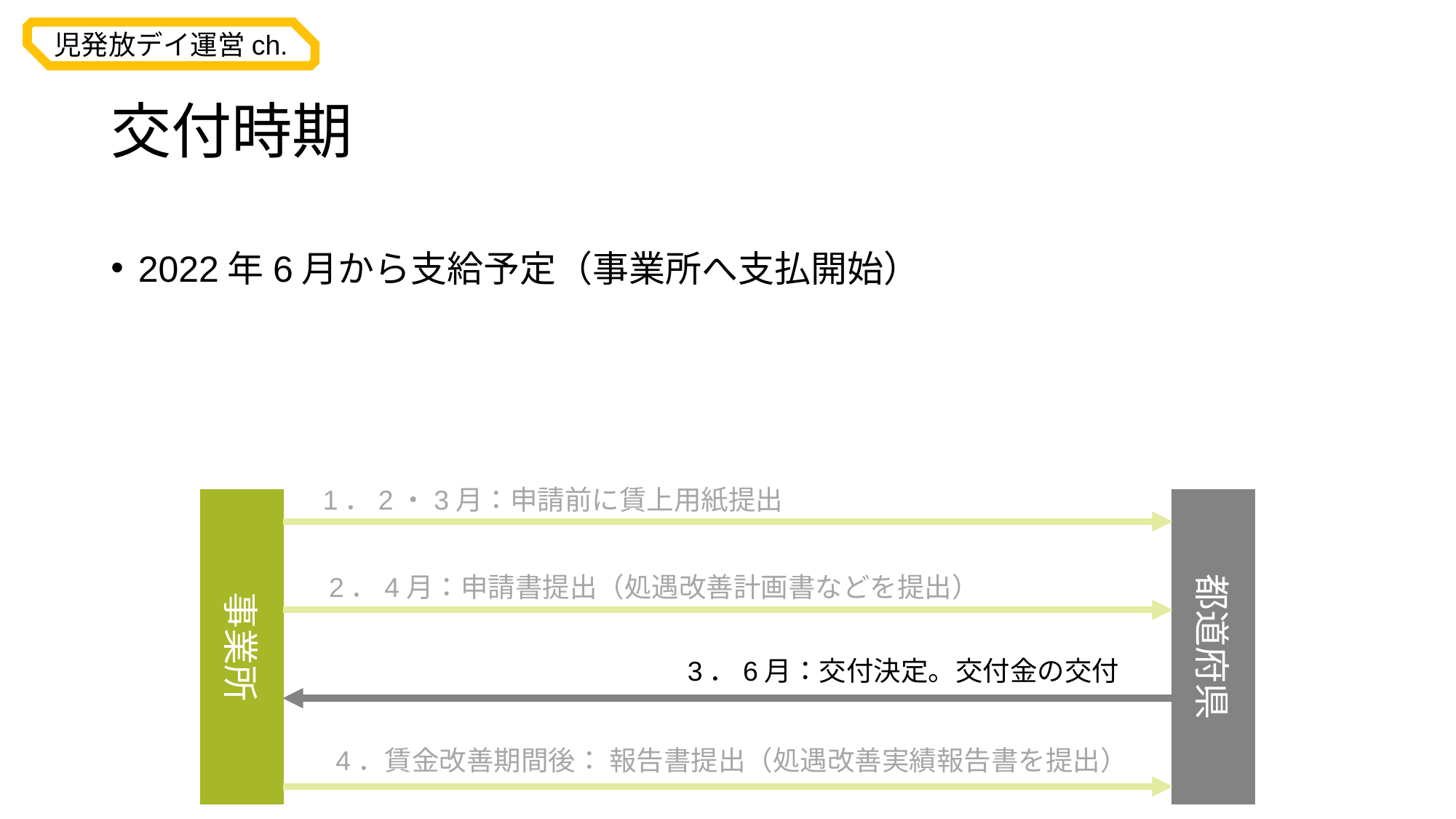

# 交付時期
2022年6月から支給予定（事業所へ支払開始）
1．2・3月：申請前に賃上用紙提出
事業所
都道府県
2．4月：申請書提出（処遇改善計画書などを提出）
3．6月：交付決定。交付金の交付
4．賃金改善期間後： 報告書提出（処遇改善実績報告書を提出）